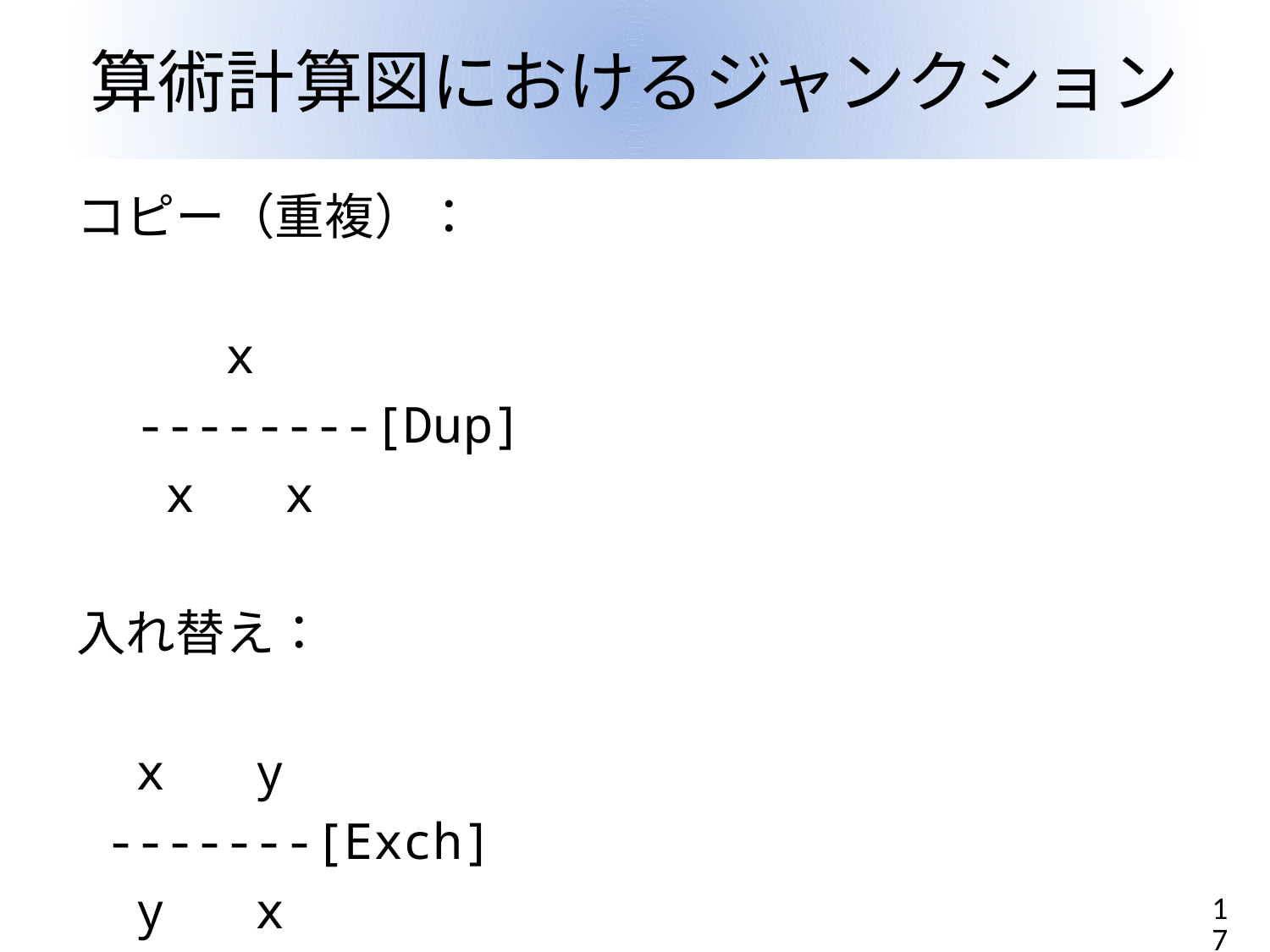

# 算術計算図におけるジャンクション
コピー（重複）：

     x
  --------[Dup]
   x   x

入れ替え：

  x   y
 -------[Exch]
  y   x
17